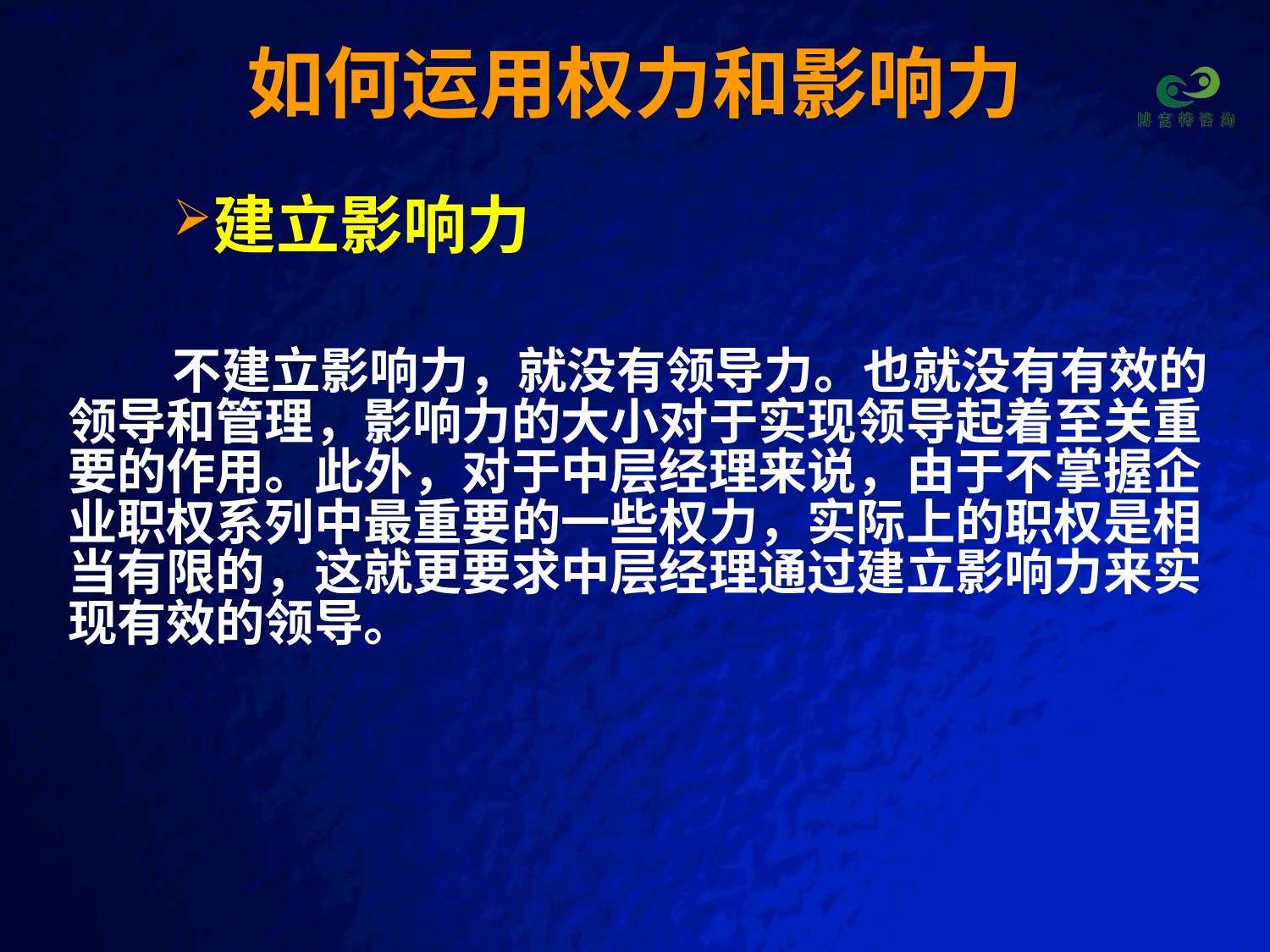

# 如何运用权力和影响力
建立影响力

不建立影响力，就没有领导力。也就没有有效的领导和管理，影响力的大小对于实现领导起着至关重要的作用。此外，对于中层经理来说，由于不掌握企业职权系列中最重要的一些权力，实际上的职权是相当有限的，这就更要求中层经理通过建立影响力来实现有效的领导。